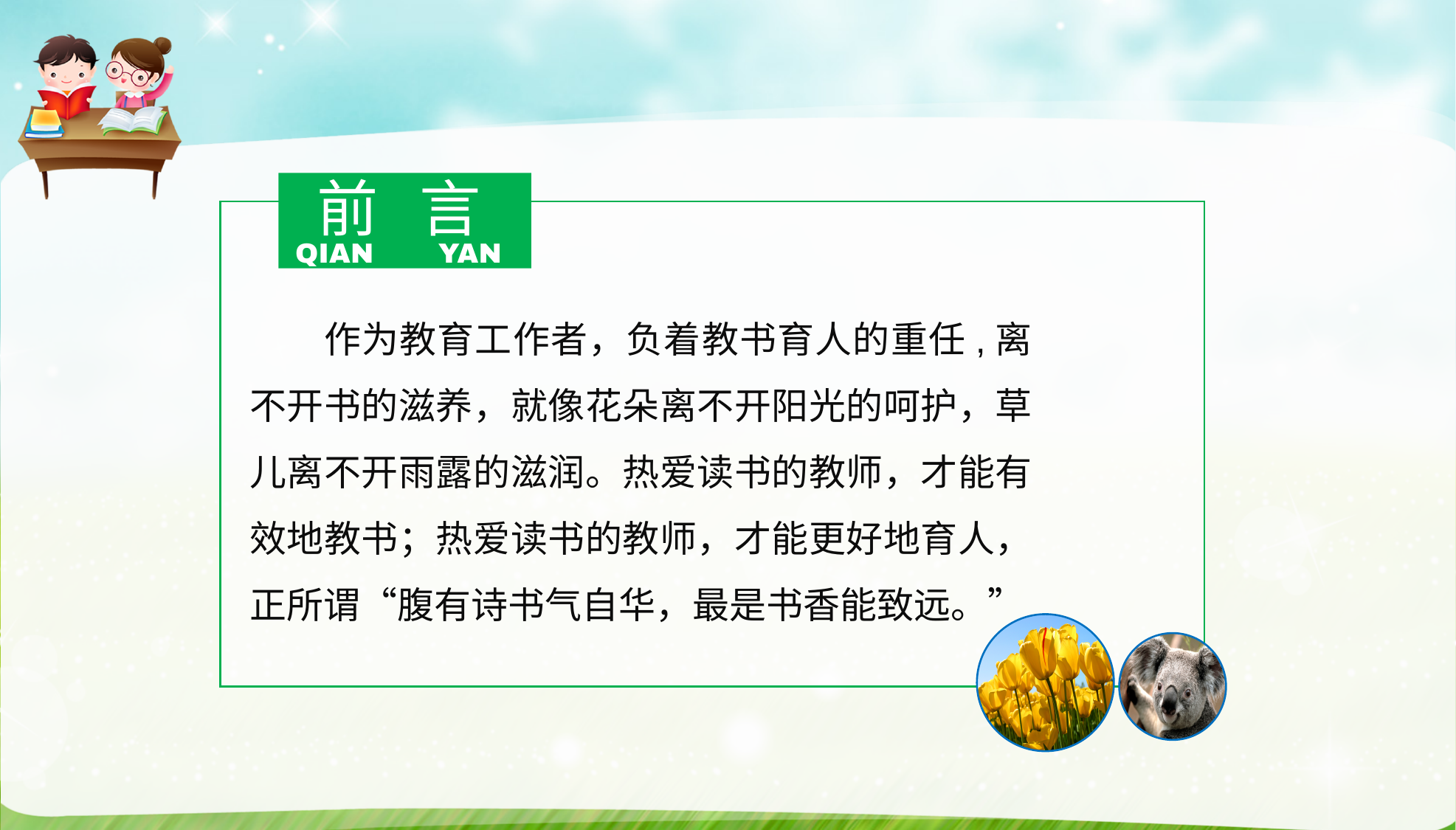

前   言

QIAN       YAN
       作为教育工作者，负着教书育人的重任,离不开书的滋养，就像花朵离不开阳光的呵护，草儿离不开雨露的滋润。热爱读书的教师，才能有效地教书；热爱读书的教师，才能更好地育人，正所谓“腹有诗书气自华，最是书香能致远。”